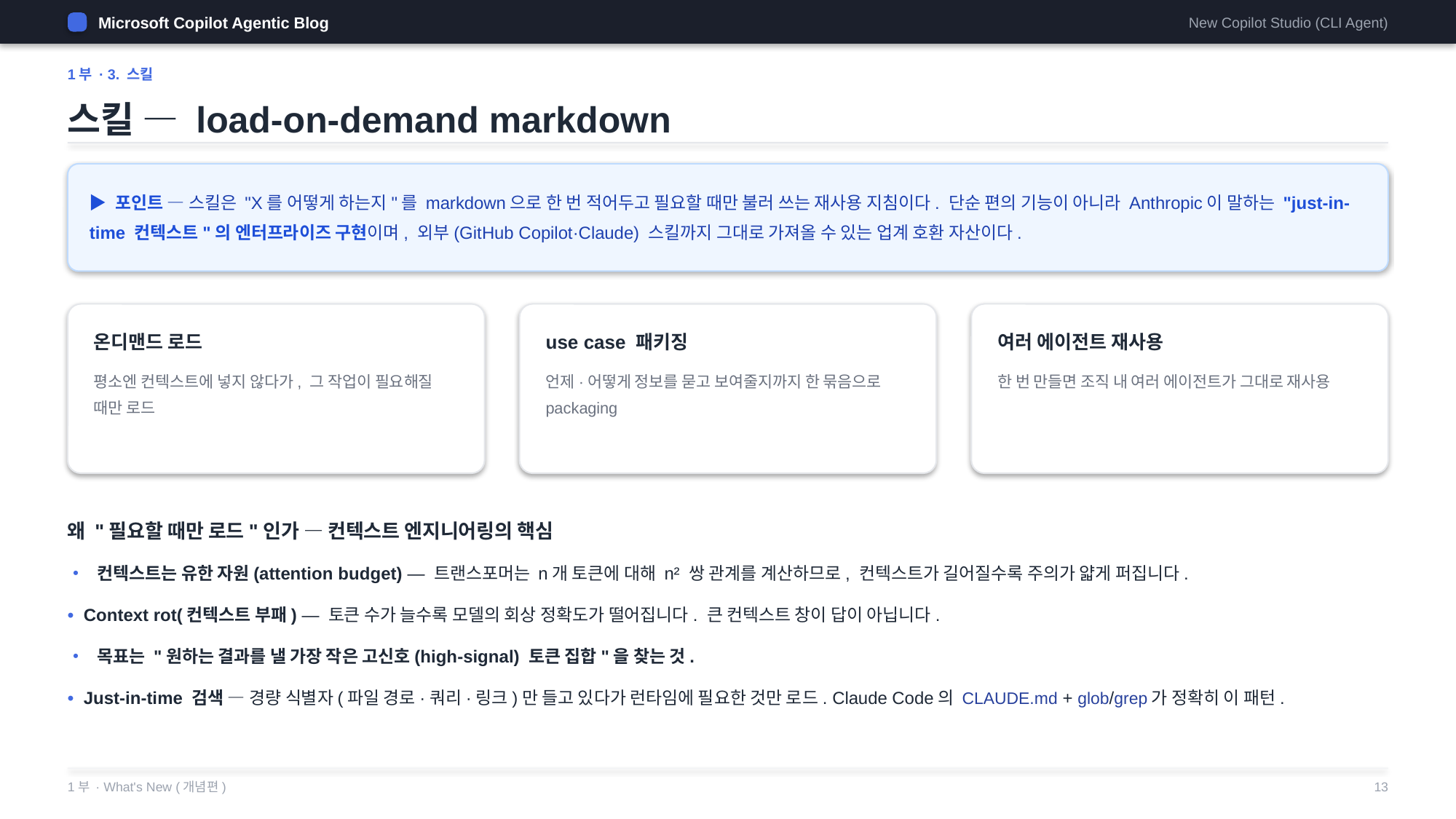

Microsoft Copilot Agentic Blog
New Copilot Studio (CLI Agent)

1부 · 3. 스킬
스킬 — load-on-demand markdown

▶ 포인트 — 스킬은 "X를 어떻게 하는지"를 markdown으로 한 번 적어두고 필요할 때만 불러 쓰는 재사용 지침이다. 단순 편의 기능이 아니라 Anthropic이 말하는 "just-in-time 컨텍스트"의 엔터프라이즈 구현이며, 외부(GitHub Copilot·Claude) 스킬까지 그대로 가져올 수 있는 업계 호환 자산이다.

온디맨드 로드
use case 패키징
여러 에이전트 재사용
평소엔 컨텍스트에 넣지 않다가, 그 작업이 필요해질 때만 로드
언제·어떻게 정보를 묻고 보여줄지까지 한 묶음으로 packaging
한 번 만들면 조직 내 여러 에이전트가 그대로 재사용
왜 "필요할 때만 로드"인가 — 컨텍스트 엔지니어링의 핵심
•  컨텍스트는 유한 자원(attention budget) — 트랜스포머는 n개 토큰에 대해 n² 쌍 관계를 계산하므로, 컨텍스트가 길어질수록 주의가 얇게 퍼집니다.
•  Context rot(컨텍스트 부패) — 토큰 수가 늘수록 모델의 회상 정확도가 떨어집니다. 큰 컨텍스트 창이 답이 아닙니다.
•  목표는 "원하는 결과를 낼 가장 작은 고신호(high-signal) 토큰 집합"을 찾는 것.
•  Just-in-time 검색 — 경량 식별자(파일 경로·쿼리·링크)만 들고 있다가 런타임에 필요한 것만 로드. Claude Code의 CLAUDE.md + glob/grep가 정확히 이 패턴.

1부 · What's New (개념편)
13